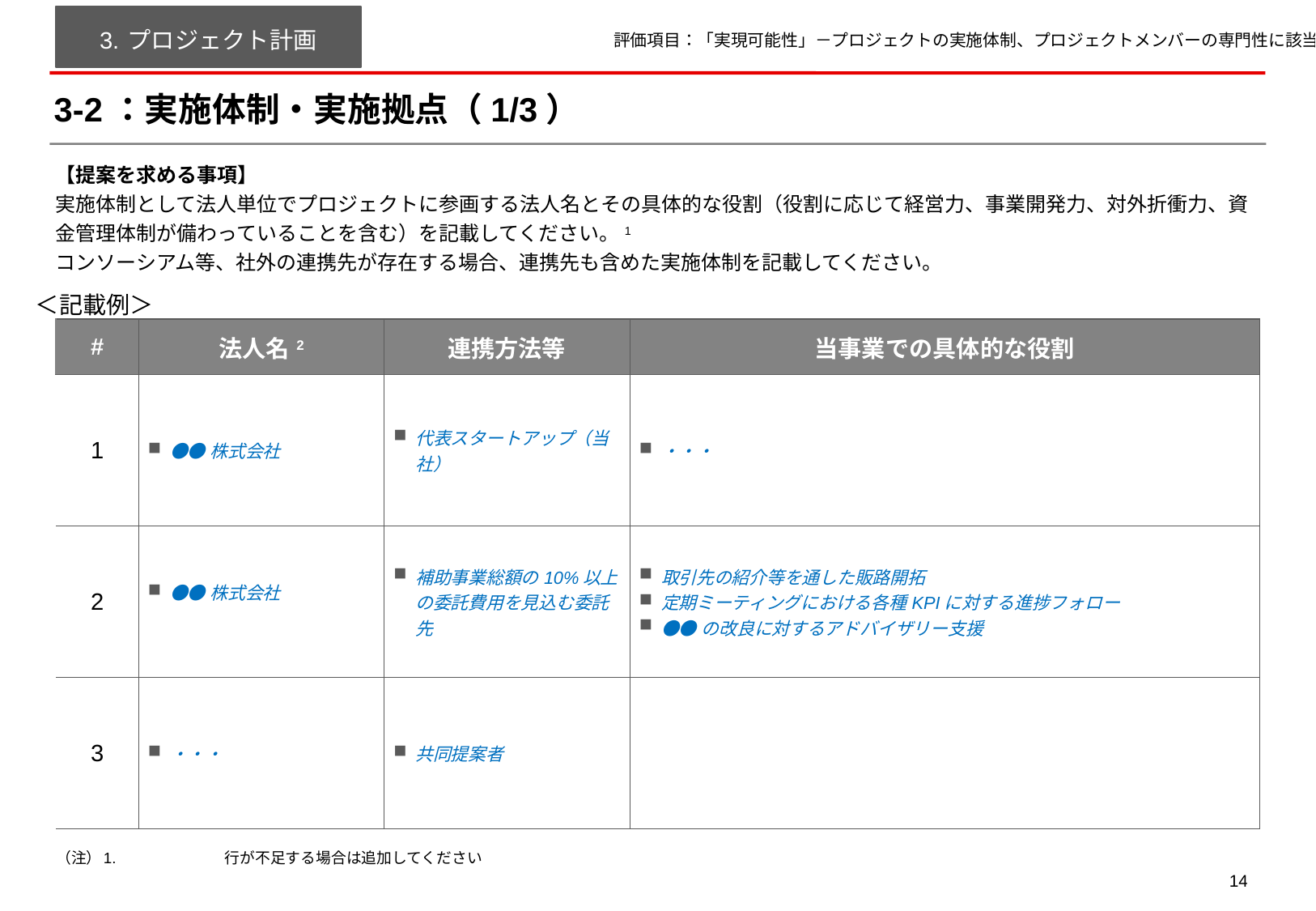

プロジェクト計画
評価項目：「実現可能性」－プロジェクトの実施体制、プロジェクトメンバーの専門性に該当
# 3-2：実施体制・実施拠点（1/3）
【提案を求める事項】
実施体制として法人単位でプロジェクトに参画する法人名とその具体的な役割（役割に応じて経営力、事業開発力、対外折衝力、資金管理体制が備わっていることを含む）を記載してください。1
コンソーシアム等、社外の連携先が存在する場合、連携先も含めた実施体制を記載してください。
＜記載例＞
| # | 法人名2 | 連携方法等 | 当事業での具体的な役割 |
| --- | --- | --- | --- |
| 1 | ●●株式会社 | 代表スタートアップ（当社） | ・・・ |
| 2 | ●●株式会社 | 補助事業総額の10%以上の委託費用を見込む委託先 | 取引先の紹介等を通した販路開拓 定期ミーティングにおける各種KPIに対する進捗フォロー ●●の改良に対するアドバイザリー支援 |
| 3 | ・・・ | 共同提案者 |  |
（注）	1.	行が不足する場合は追加してください